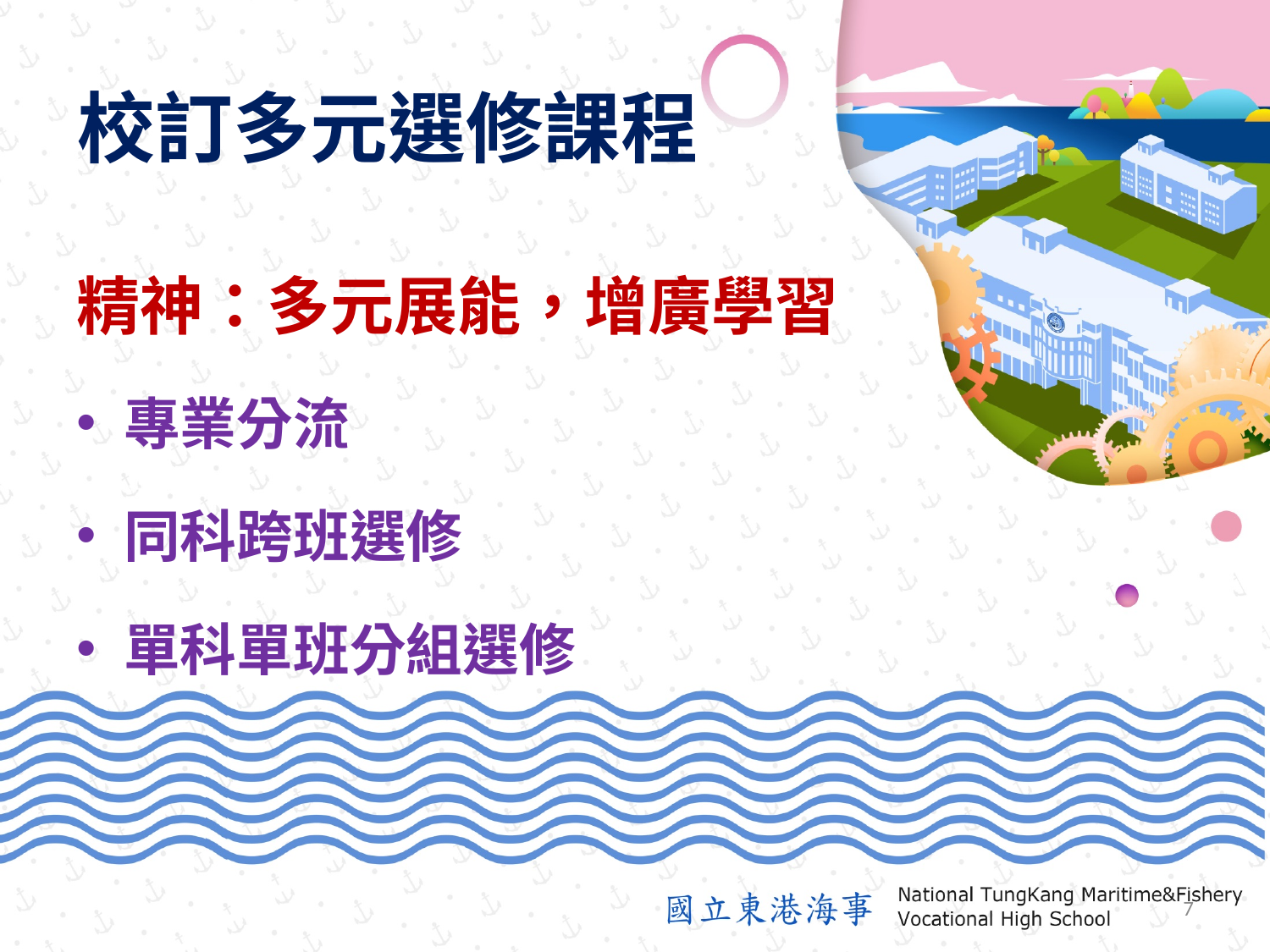

# 校訂多元選修課程
精神：多元展能，增廣學習
專業分流
同科跨班選修
單科單班分組選修

7